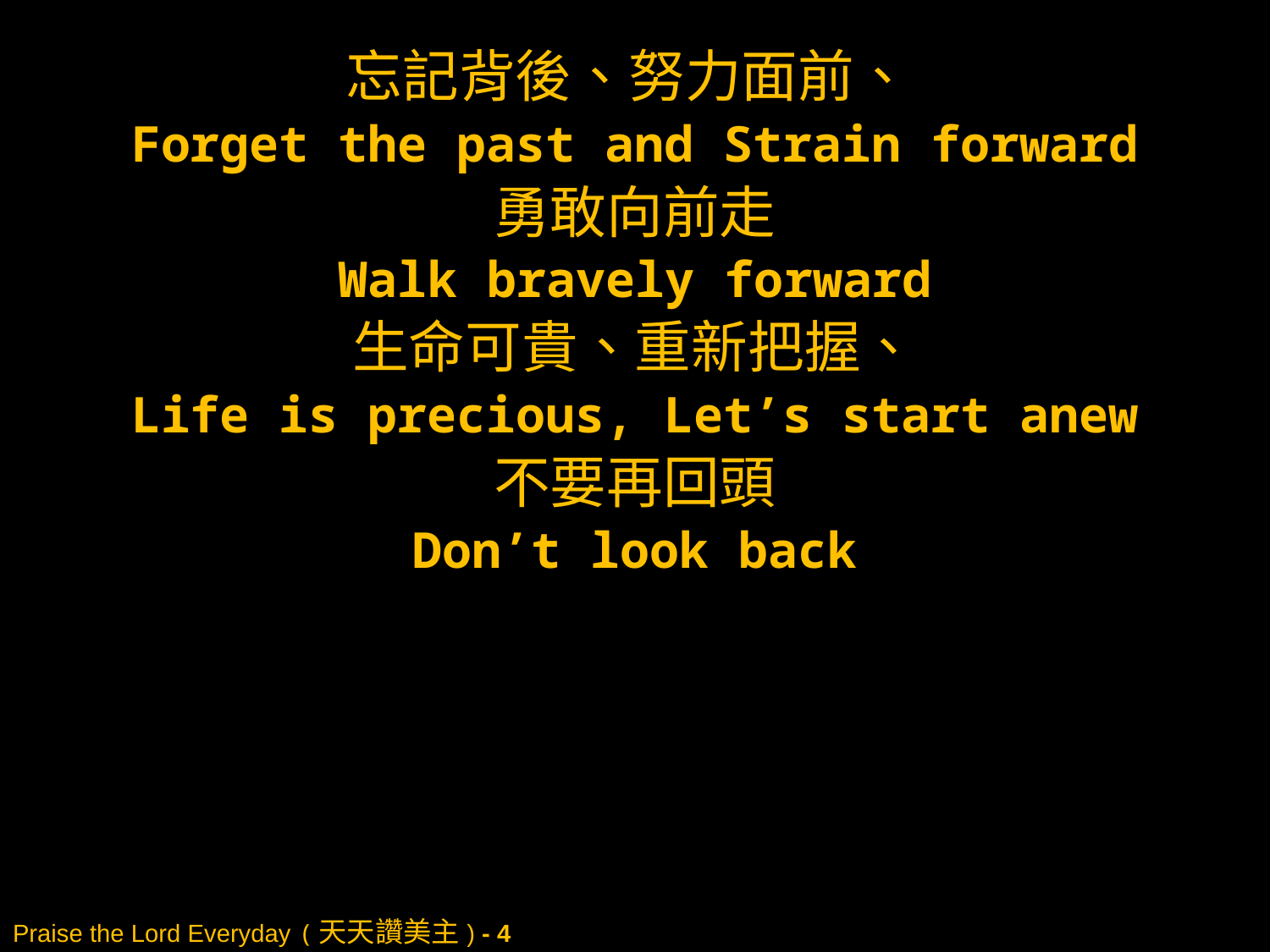

忘記背後、努力面前、
Forget the past and Strain forward
勇敢向前走
Walk bravely forward
生命可貴、重新把握、
Life is precious, Let’s start anew
不要再回頭
Don’t look back

# Praise the Lord Everyday (天天讚美主) - 4